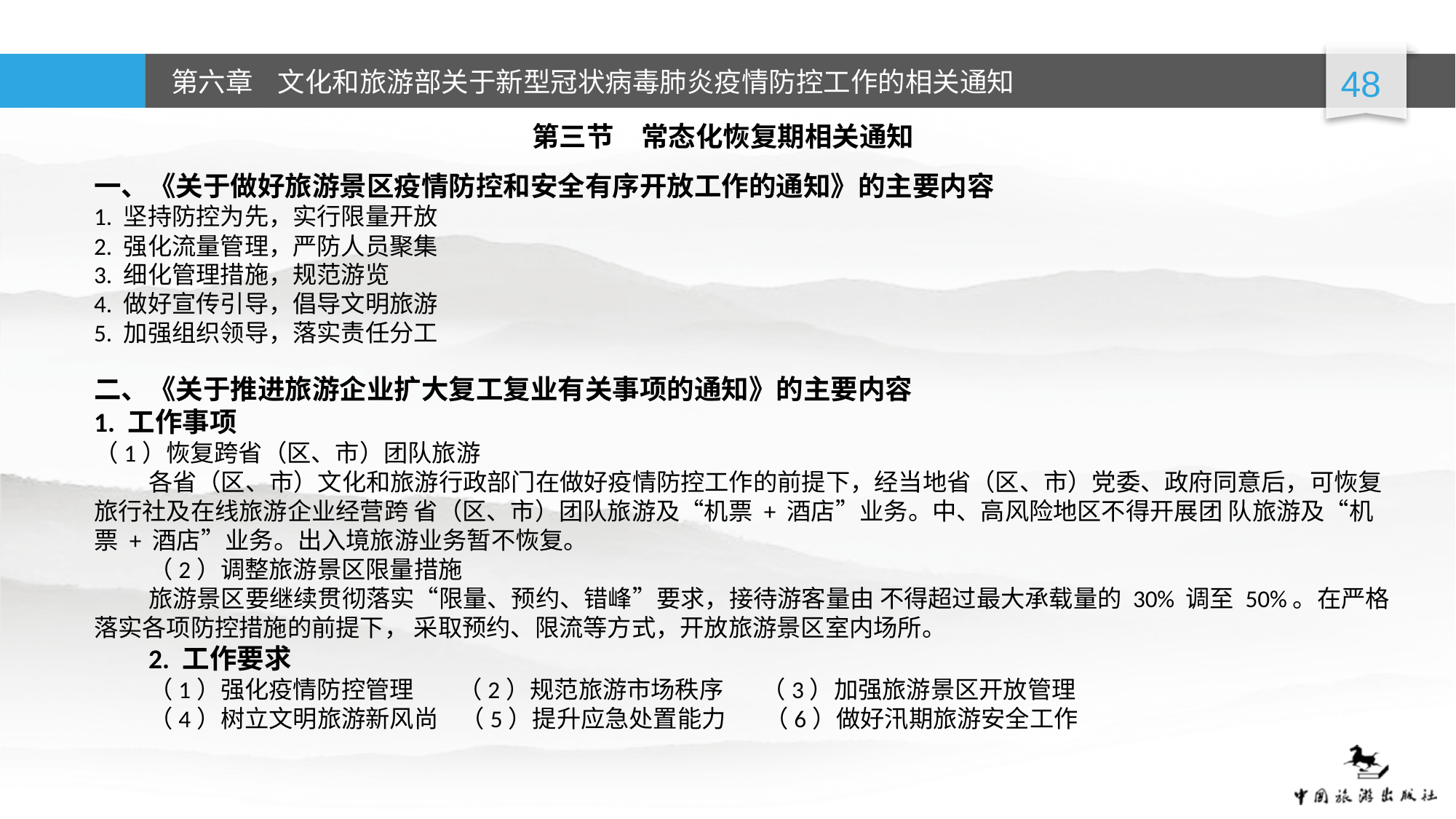

第三节　常态化恢复期相关通知
一、《关于做好旅游景区疫情防控和安全有序开放工作的通知》的主要内容
1. 坚持防控为先，实行限量开放
2. 强化流量管理，严防人员聚集
3. 细化管理措施，规范游览
4. 做好宣传引导，倡导文明旅游
5. 加强组织领导，落实责任分工
二、《关于推进旅游企业扩大复工复业有关事项的通知》的主要内容
1. 工作事项
（1）恢复跨省（区、市）团队旅游
各省（区、市）文化和旅游行政部门在做好疫情防控工作的前提下，经当地省（区、市）党委、政府同意后，可恢复旅行社及在线旅游企业经营跨 省（区、市）团队旅游及“机票 + 酒店”业务。中、高风险地区不得开展团 队旅游及“机票 + 酒店”业务。出入境旅游业务暂不恢复。
（2）调整旅游景区限量措施
旅游景区要继续贯彻落实“限量、预约、错峰”要求，接待游客量由 不得超过最大承载量的 30% 调至 50%。在严格落实各项防控措施的前提下， 采取预约、限流等方式，开放旅游景区室内场所。
2. 工作要求
（1）强化疫情防控管理        （2）规范旅游市场秩序       （3）加强旅游景区开放管理
（4）树立文明旅游新风尚    （5）提升应急处置能力       （6）做好汛期旅游安全工作